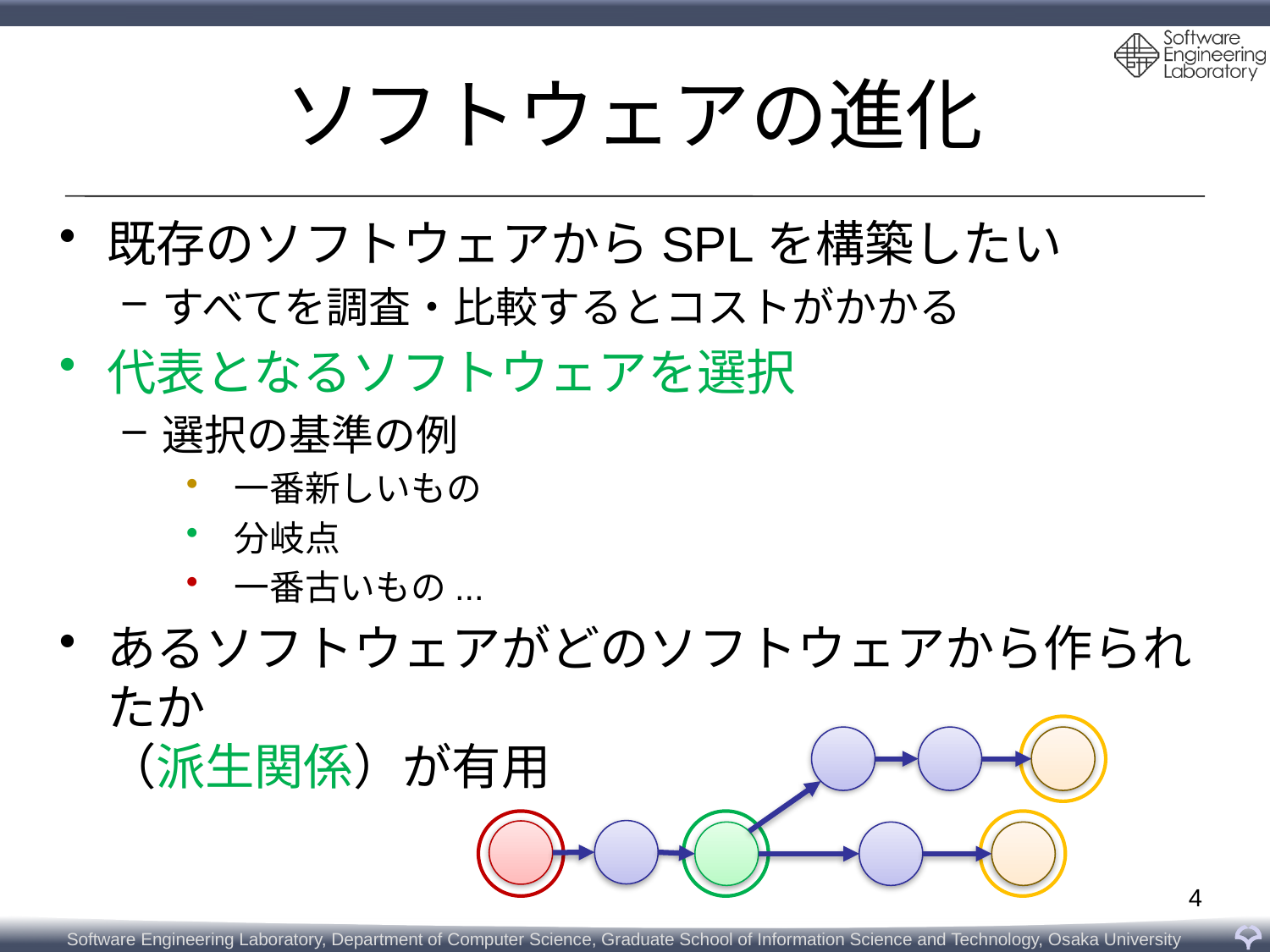

# ソフトウェアの進化
既存のソフトウェアからSPLを構築したい
すべてを調査・比較するとコストがかかる
代表となるソフトウェアを選択
選択の基準の例
 一番新しいもの
 分岐点
 一番古いもの...
あるソフトウェアがどのソフトウェアから作られたか
（派生関係）が有用

4